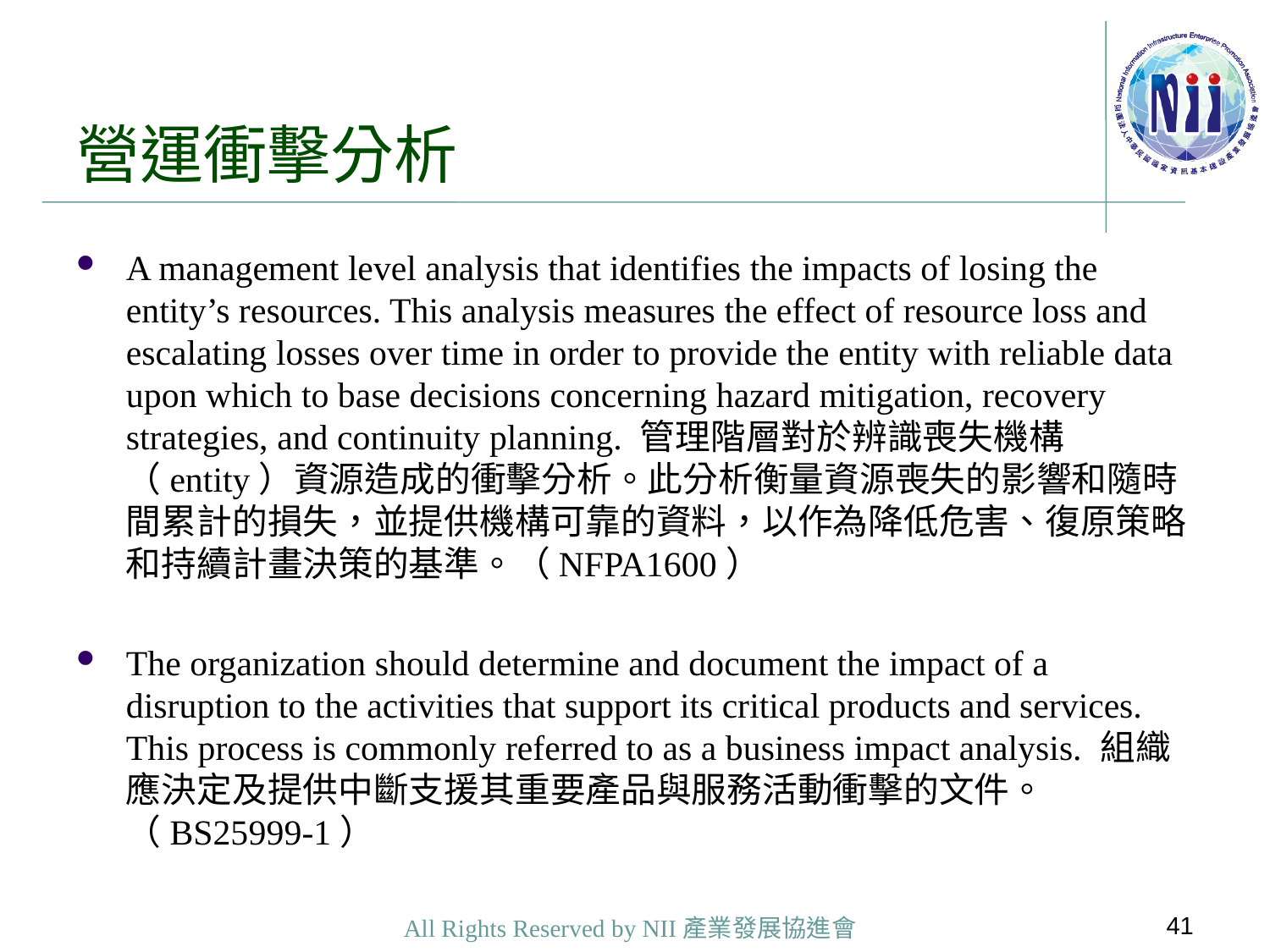

# 營運衝擊分析
A management level analysis that identifies the impacts of losing the entity’s resources. This analysis measures the effect of resource loss and escalating losses over time in order to provide the entity with reliable data upon which to base decisions concerning hazard mitigation, recovery strategies, and continuity planning. 管理階層對於辨識喪失機構（entity）資源造成的衝擊分析。此分析衡量資源喪失的影響和隨時間累計的損失，並提供機構可靠的資料，以作為降低危害、復原策略和持續計畫決策的基準。（NFPA1600）

The organization should determine and document the impact of a disruption to the activities that support its critical products and services. This process is commonly referred to as a business impact analysis. 組織應決定及提供中斷支援其重要產品與服務活動衝擊的文件。（BS25999-1）
41
All Rights Reserved by NII產業發展協進會